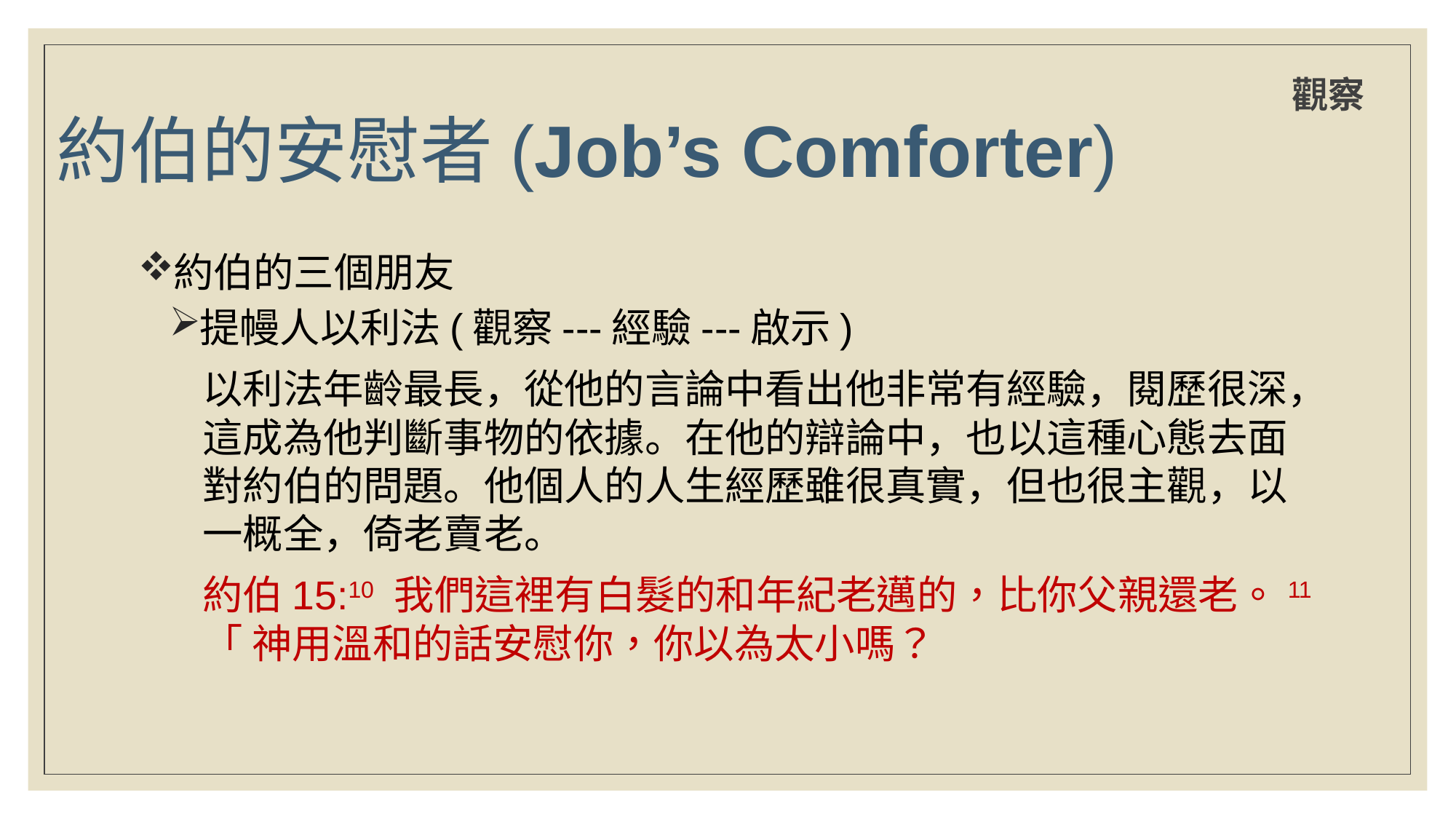

# 約伯的安慰者(Job’s Comforter)
觀察
約伯的三個朋友
提幔人以利法(觀察---經驗---啟示)
以利法年齡最長，從他的言論中看出他非常有經驗，閱歷很深，這成為他判斷事物的依據。在他的辯論中，也以這種心態去面對約伯的問題。他個人的人生經歷雖很真實，但也很主觀，以一概全，倚老賣老。
約伯15:10 我們這裡有白髮的和年紀老邁的，比你父親還老。11 「 神用溫和的話安慰你，你以為太小嗎？